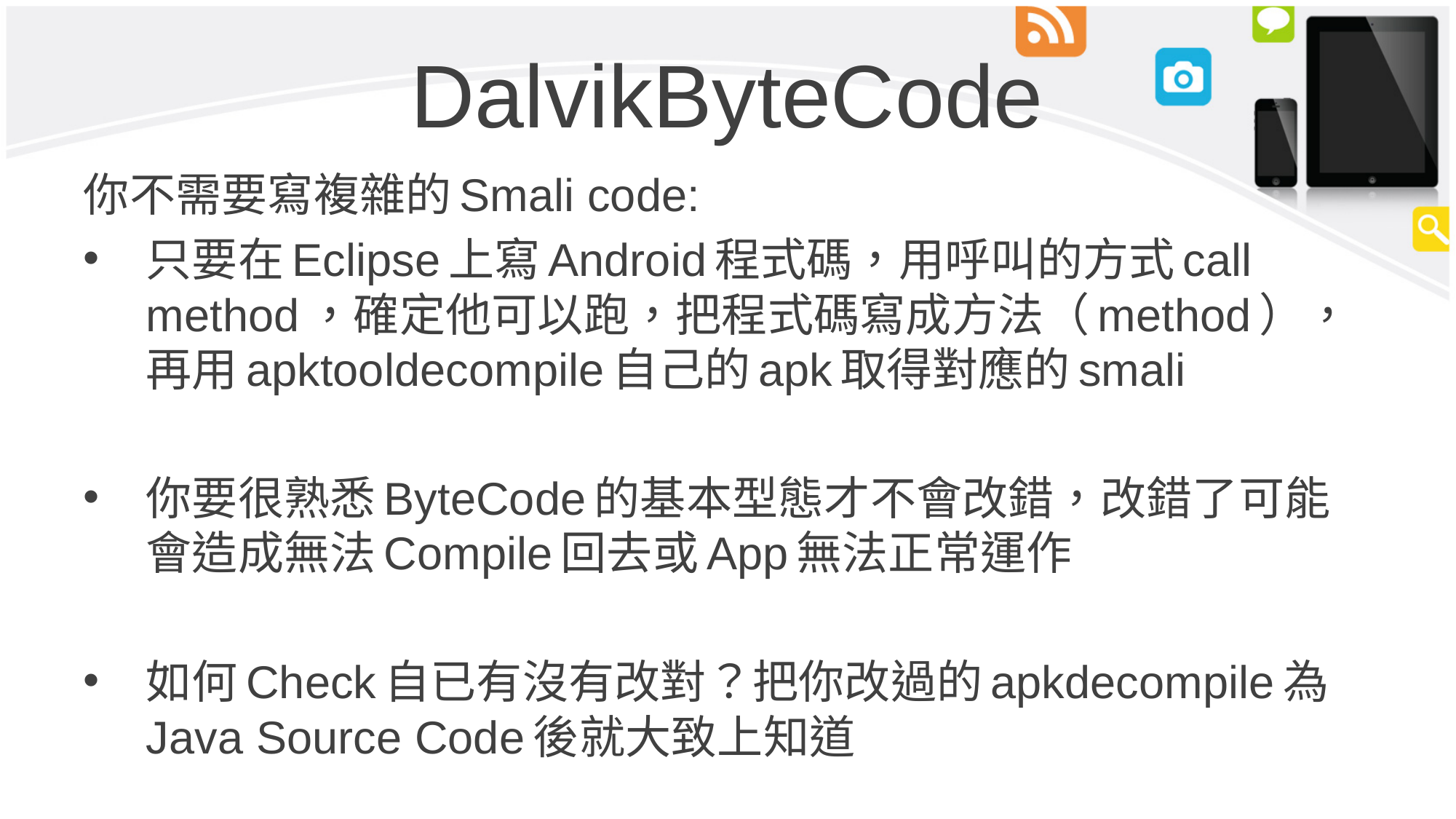

# DalvikByteCode
你不需要寫複雜的Smali code:
只要在Eclipse上寫Android程式碼，用呼叫的方式call method，確定他可以跑，把程式碼寫成方法（method），再用apktooldecompile自己的apk取得對應的smali

你要很熟悉ByteCode的基本型態才不會改錯，改錯了可能會造成無法Compile回去或App無法正常運作

如何Check自已有沒有改對？把你改過的apkdecompile為Java Source Code後就大致上知道